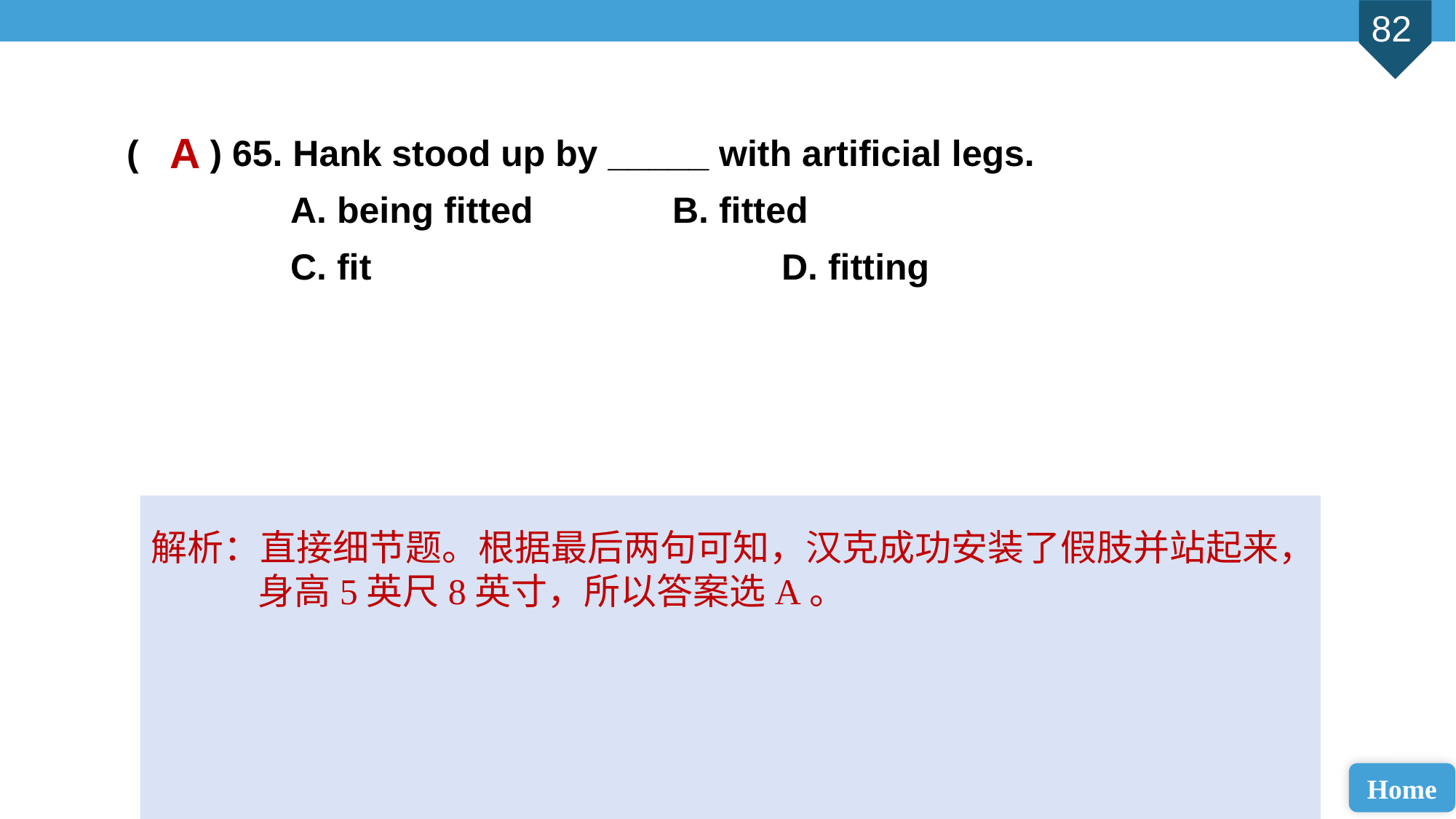

(       ) 65. Hank stood up by _____ with artificial legs.
A. being fitted 		B. fitted
C. fit 				D. fitting
A

解析：直接细节题。根据最后两句可知，汉克成功安装了假肢并站起来，身高5英尺8英寸，所以答案选A。